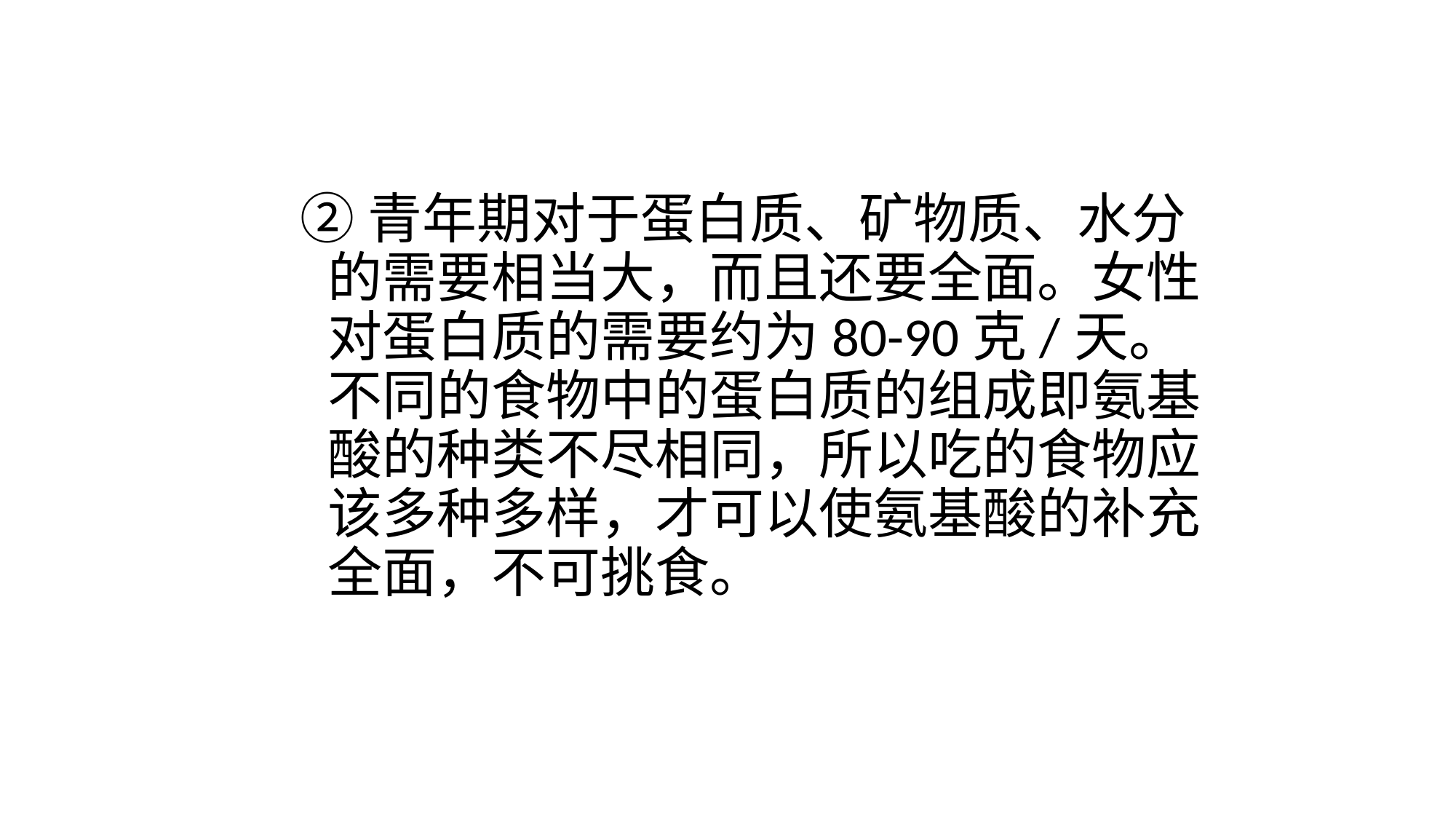

②青年期对于蛋白质、矿物质、水分的需要相当大，而且还要全面。女性对蛋白质的需要约为80-90克/天。不同的食物中的蛋白质的组成即氨基酸的种类不尽相同，所以吃的食物应该多种多样，才可以使氨基酸的补充全面，不可挑食。